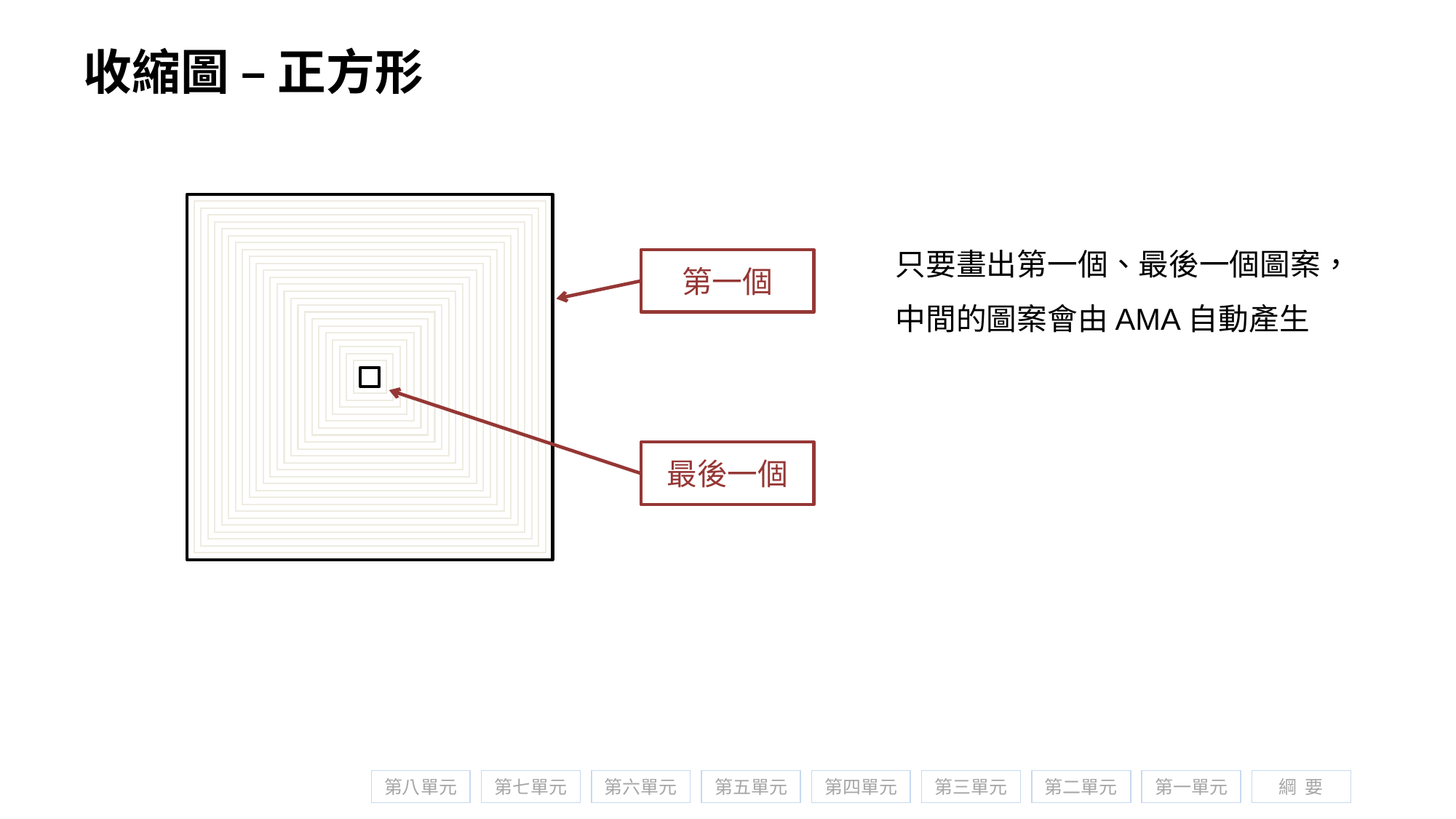

# 收縮圖 – 正方形

只要畫出第一個、最後一個圖案，
中間的圖案會由AMA自動產生
第一個

最後一個